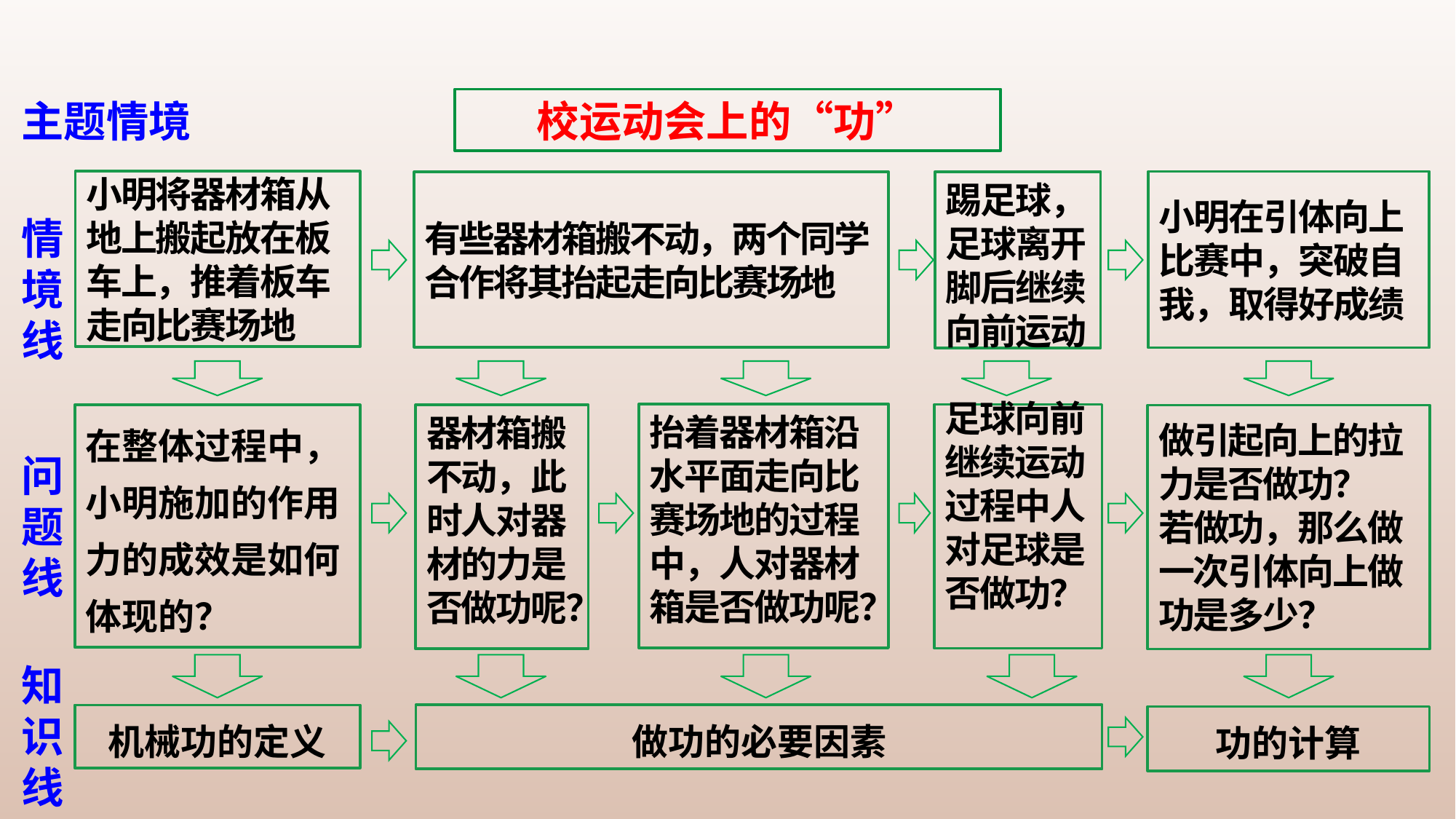

主题情境
校运动会上的“功”
小明将器材箱从地上搬起放在板车上，推着板车走向比赛场地
小明在引体向上比赛中，突破自我，取得好成绩
踢足球，足球离开脚后继续向前运动
有些器材箱搬不动，两个同学合作将其抬起走向比赛场地
情
境
线

抬着器材箱沿水平面走向比赛场地的过程中，人对器材箱是否做功呢？
足球向前继续运动过程中人对足球是否做功？
在整体过程中，小明施加的作用力的成效是如何体现的？
器材箱搬不动，此时人对器材的力是否做功呢？
做引起向上的拉力是否做功？
若做功，那么做一次引体向上做功是多少？
问
题
线

知
识
线

做功的必要因素
机械功的定义
功的计算